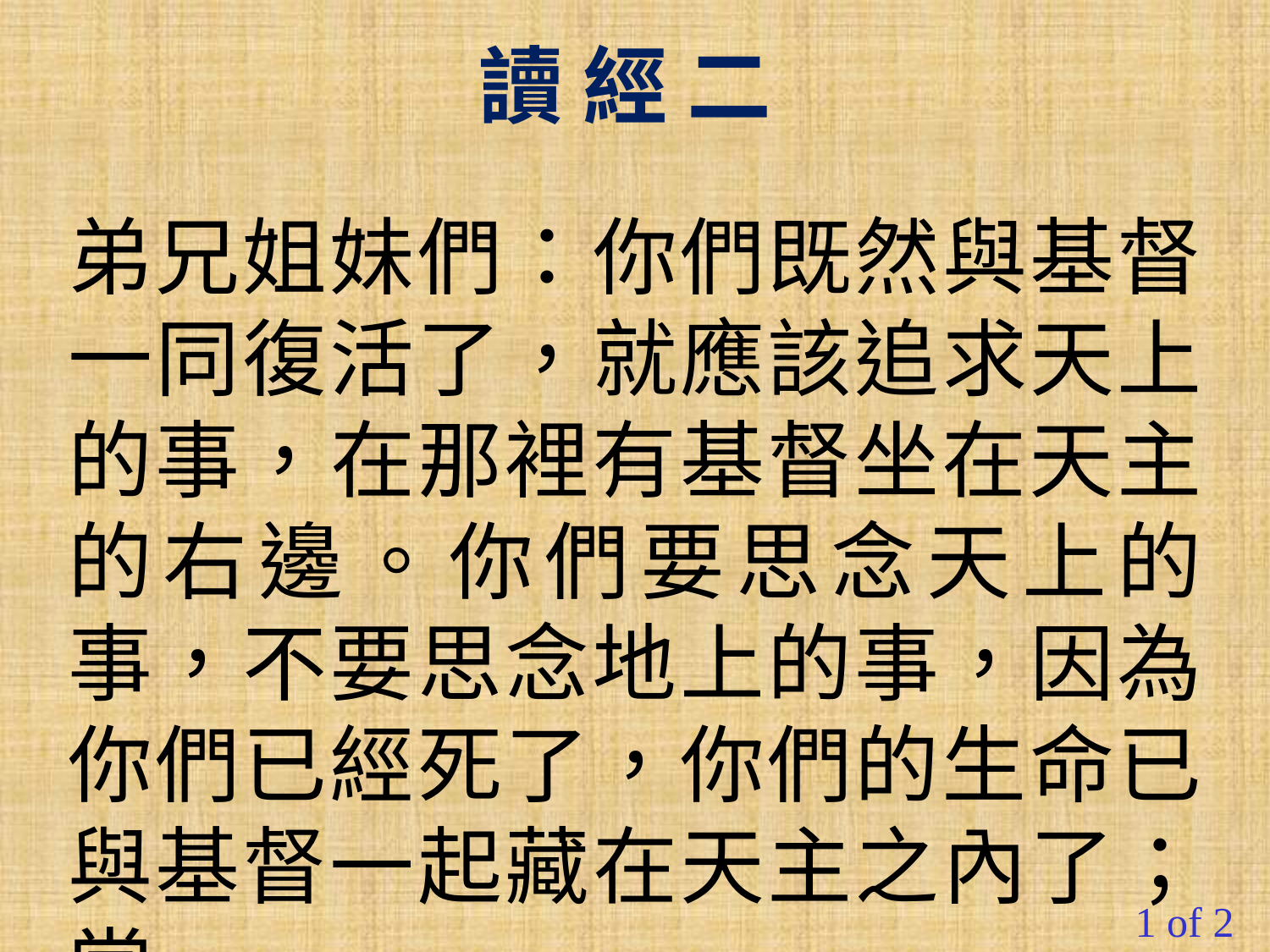

讀 經 二

弟兄姐妹們：你們既然與基督一同復活了，就應該追求天上的事，在那裡有基督坐在天主的右邊。你們要思念天上的事，不要思念地上的事，因為你們已經死了，你們的生命已與基督一起藏在天主之內了；當
1 of 2